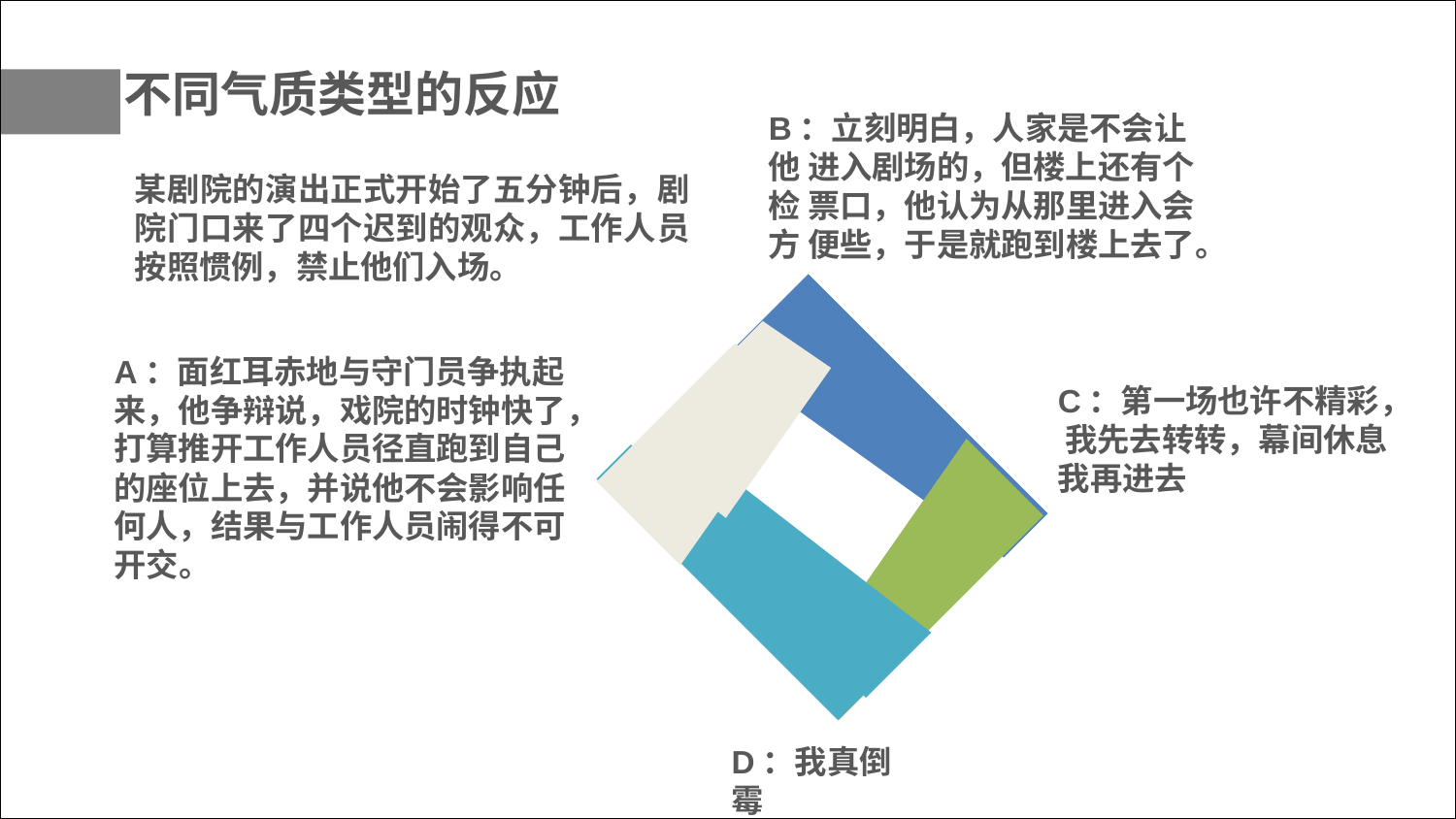

# 不同气质类型的反应
B：立刻明白，人家是不会让他 进入剧场的，但楼上还有个检 票口，他认为从那里进入会方 便些，于是就跑到楼上去了。
某剧院的演出正式开始了五分钟后，剧 院门口来了四个迟到的观众，工作人员 按照惯例，禁止他们入场。

A：面红耳赤地与守门员争执起
来，他争辩说，戏院的时钟快了， 打算推开工作人员径直跑到自己 的座位上去，并说他不会影响任 何人，结果与工作人员闹得不可 开交。

C：第一场也许不精彩， 我先去转转，幕间休息 我再进去
D：我真倒霉